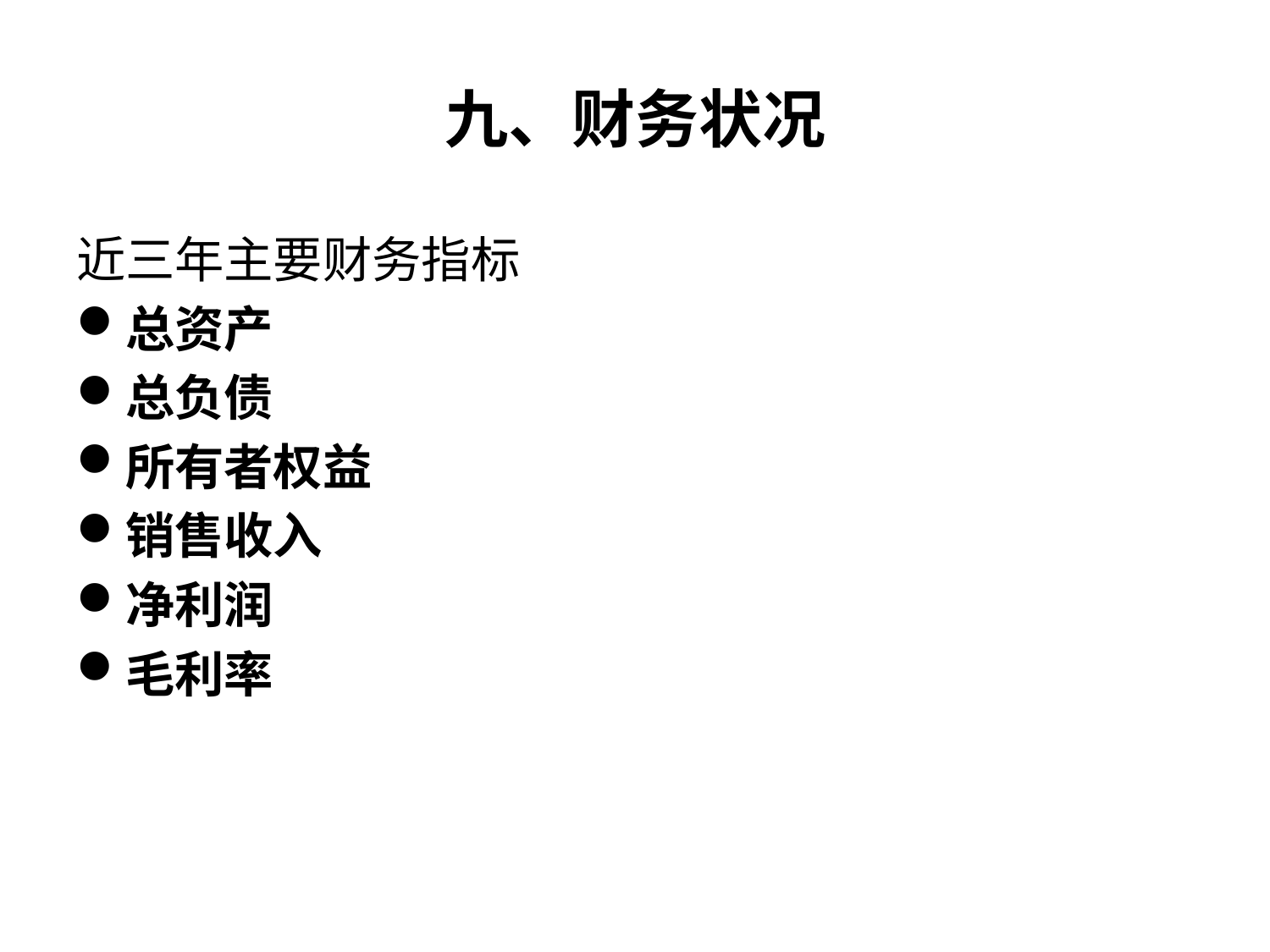

# 九、财务状况
近三年主要财务指标
总资产
总负债
所有者权益
销售收入
净利润
毛利率